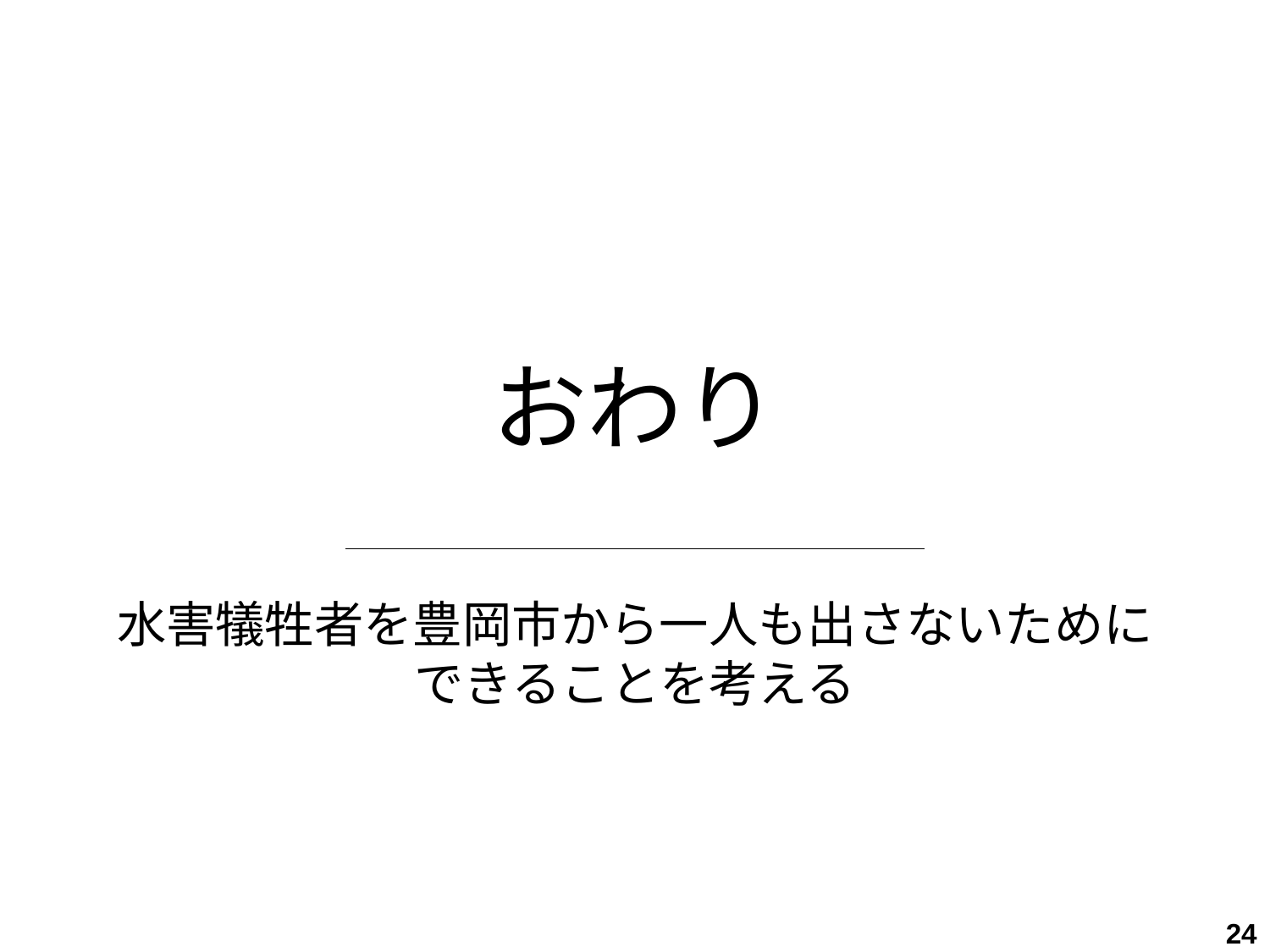

おわり
水害犠牲者を豊岡市から一人も出さないために
できることを考える
24